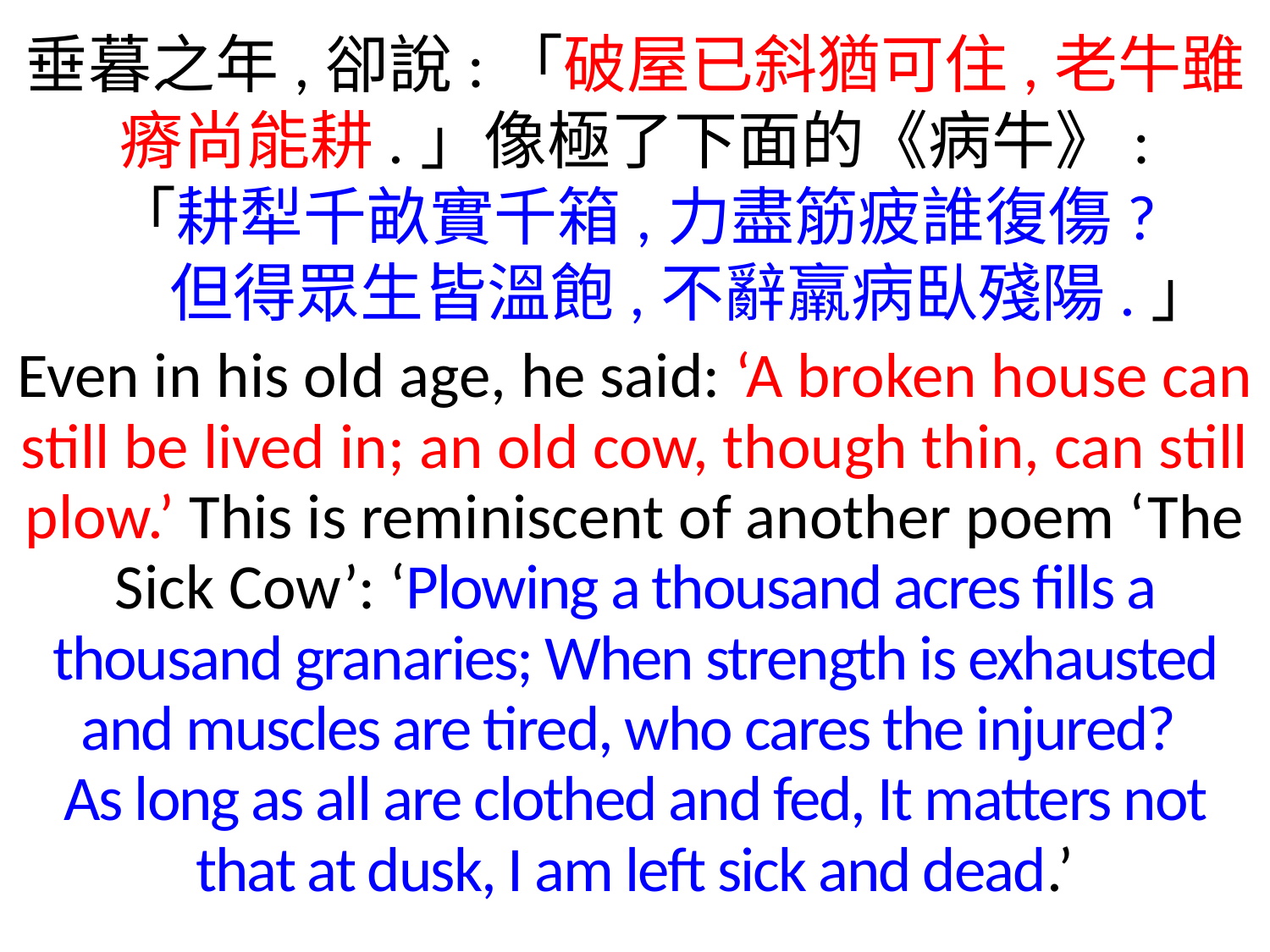

垂暮之年,卻說:「破屋已斜猶可住,老牛雖瘠尚能耕.」像極了下面的《病牛》:
「耕犁千畝實千箱,力盡筋疲誰復傷?
       但得眾生皆溫飽,不辭羸病臥殘陽.」
Even in his old age, he said: ‘A broken house can still be lived in; an old cow, though thin, can still plow.’ This is reminiscent of another poem ‘The Sick Cow’: ‘Plowing a thousand acres fills a thousand granaries; When strength is exhausted and muscles are tired, who cares the injured?
As long as all are clothed and fed, It matters not that at dusk, I am left sick and dead.’